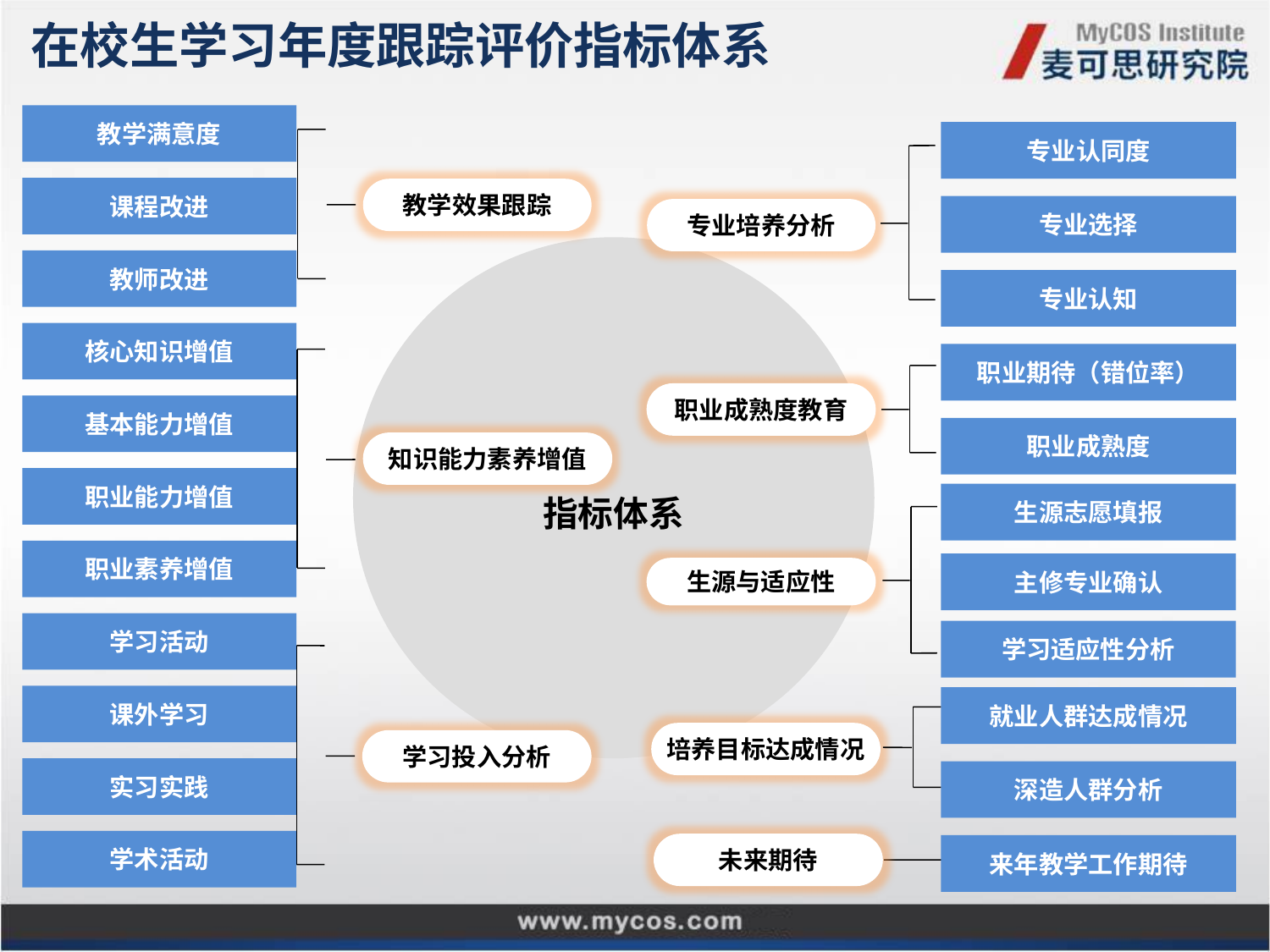

在校生学习年度跟踪评价指标体系
教学满意度
专业认同度

课程改进
教学效果跟踪
专业选择
专业培养分析

指标体系

教师改进
专业认知
核心知识增值
职业期待（错位率）

职业成熟度教育
基本能力增值
职业成熟度
知识能力素养增值
职业能力增值
生源志愿填报

职业素养增值
主修专业确认
生源与适应性
学习活动
学习适应性分析

课外学习
就业人群达成情况

培养目标达成情况
学习投入分析
实习实践
深造人群分析
学术活动
未来期待
来年教学工作期待